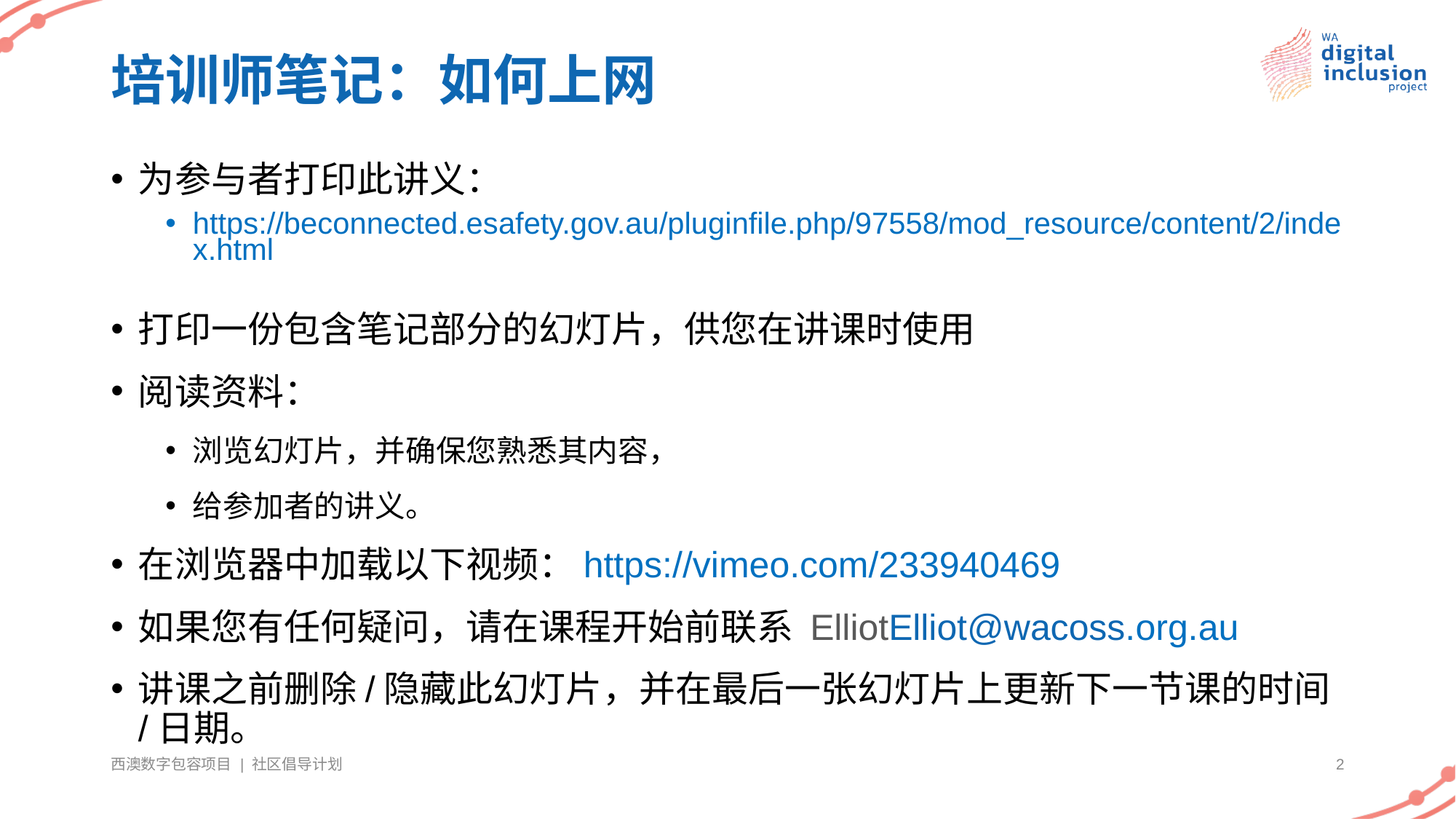

# 培训师笔记：如何上网
为参与者打印此讲义：
https://beconnected.esafety.gov.au/pluginfile.php/97558/mod_resource/content/2/index.html
打印一份包含笔记部分的幻灯片，供您在讲课时使用
阅读资料：
浏览幻灯片，并确保您熟悉其内容，
给参加者的讲义。
在浏览器中加载以下视频：https://vimeo.com/233940469
如果您有任何疑问，请在课程开始前联系 ElliotElliot@wacoss.org.au
讲课之前删除/隐藏此幻灯片，并在最后一张幻灯片上更新下一节课的时间/日期。
西澳数字包容项目 | 社区倡导计划
2